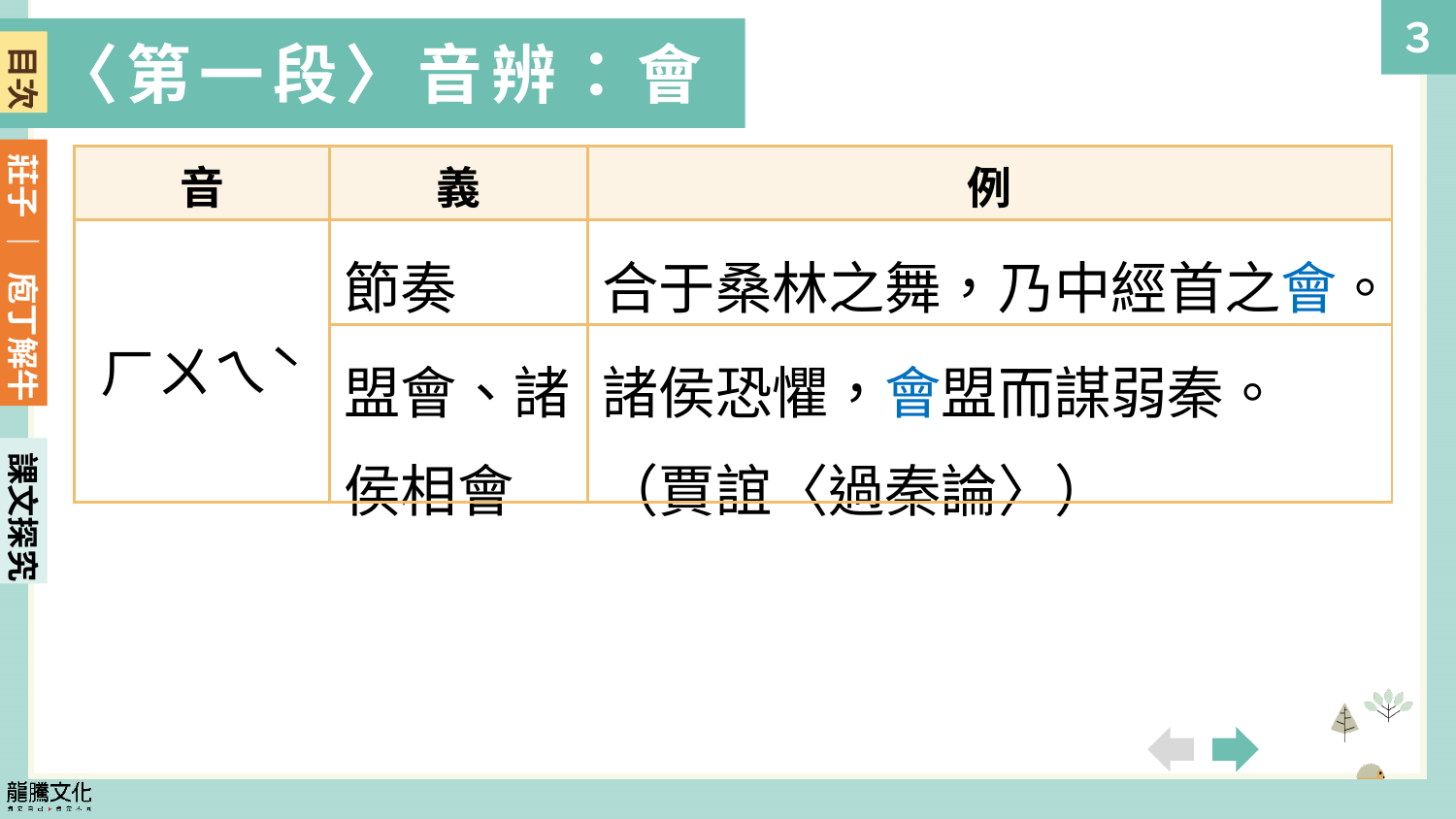

〈第一段〉音辨：會
目次
| 音 | 義 | 例 |
| --- | --- | --- |
| ㄏㄨㄟˋ | 節奏 | 合于桑林之舞，乃中經首之會。 |
|  | 盟會、諸侯相會 | 諸侯恐懼，會盟而謀弱秦。 （賈誼〈過秦論〉） |